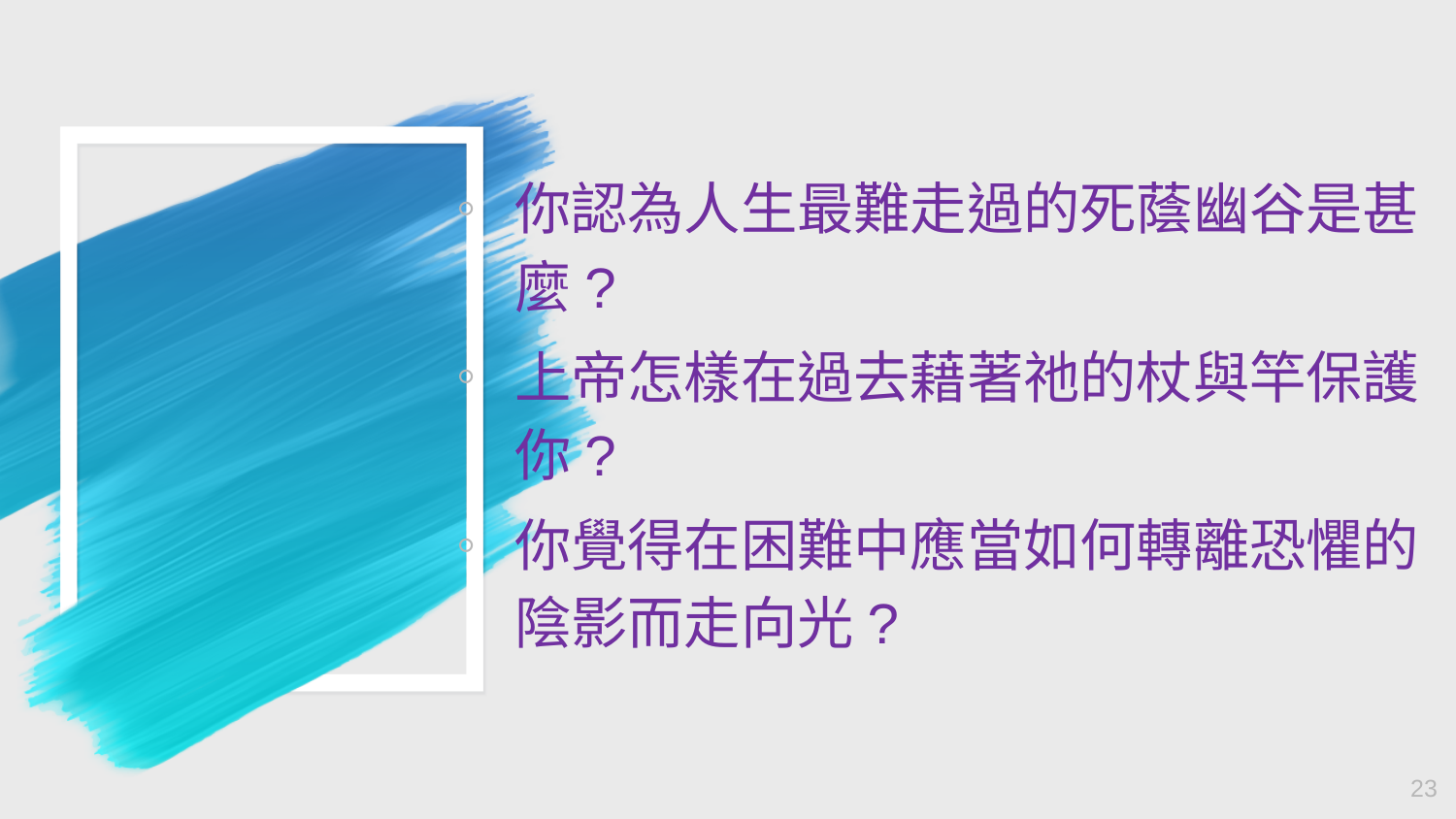

你認為人生最難走過的死蔭幽谷是甚麼?
上帝怎樣在過去藉著祂的杖與竿保護你?
你覺得在困難中應當如何轉離恐懼的陰影而走向光?
#
23